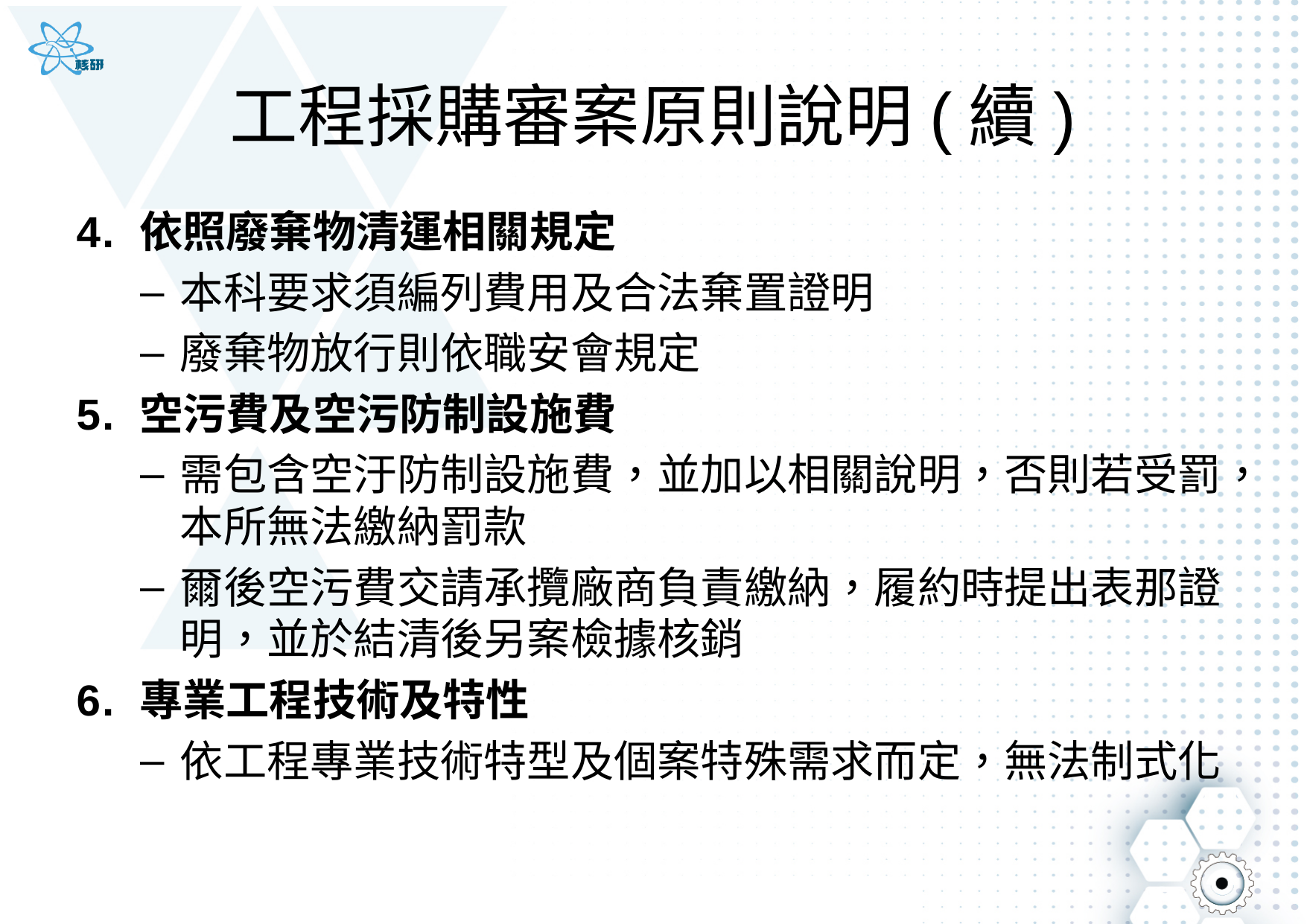

# 工程採購審案原則說明(續)
依照廢棄物清運相關規定
本科要求須編列費用及合法棄置證明
廢棄物放行則依職安會規定
空污費及空污防制設施費
需包含空汙防制設施費，並加以相關說明，否則若受罰，本所無法繳納罰款
爾後空污費交請承攬廠商負責繳納，履約時提出表那證明，並於結清後另案檢據核銷
專業工程技術及特性
依工程專業技術特型及個案特殊需求而定，無法制式化